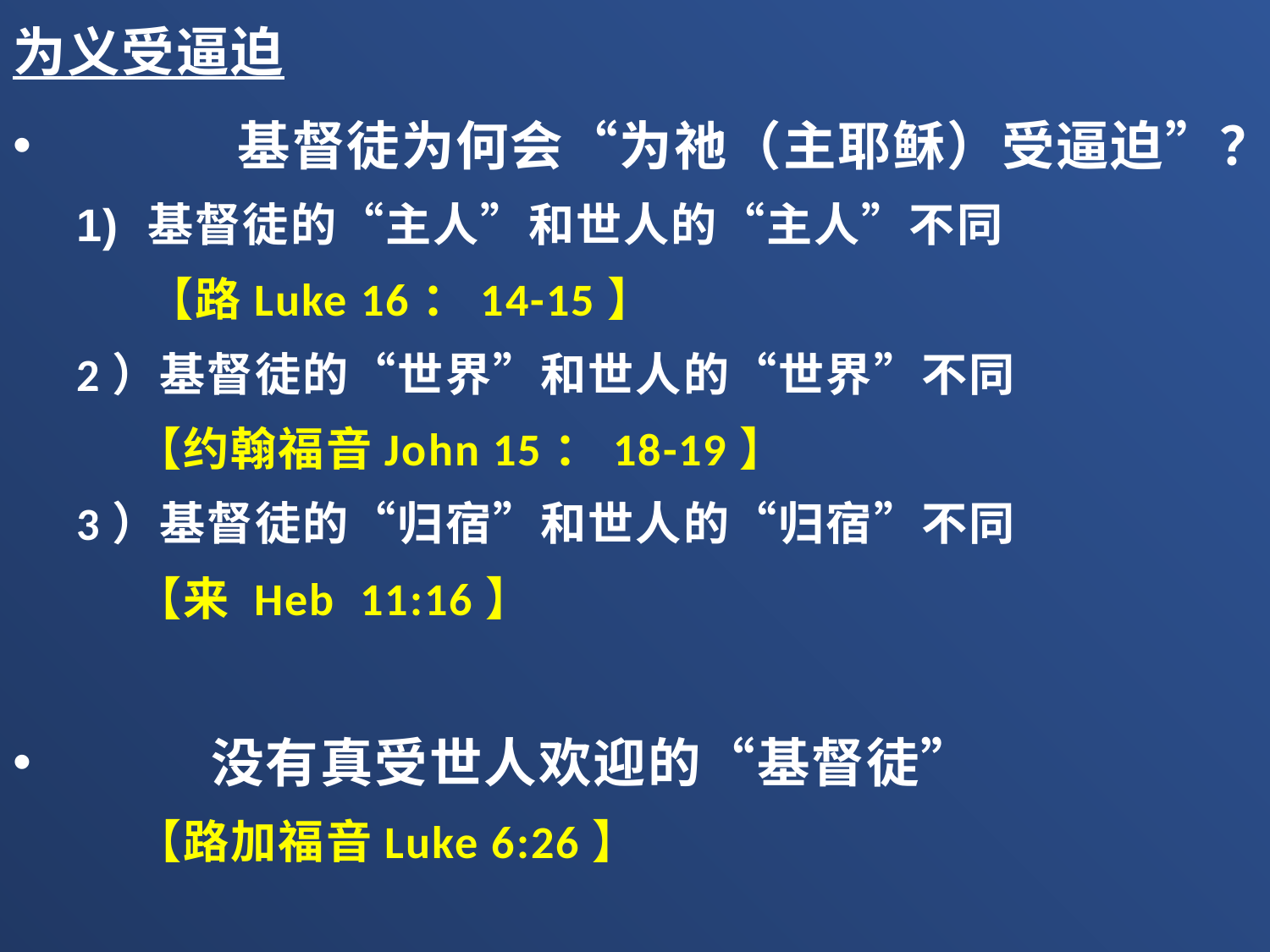

为义受逼迫
	 基督徒为何会“为祂（主耶稣）受逼迫”？
基督徒的“主人”和世人的“主人”不同
     【路Luke 16：14-15】
2）基督徒的“世界”和世人的“世界”不同
    【约翰福音John 15：18-19】
3）基督徒的“归宿”和世人的“归宿”不同
    【来 Heb  11:16】

	没有真受世人欢迎的“基督徒”
    【路加福音Luke 6:26】